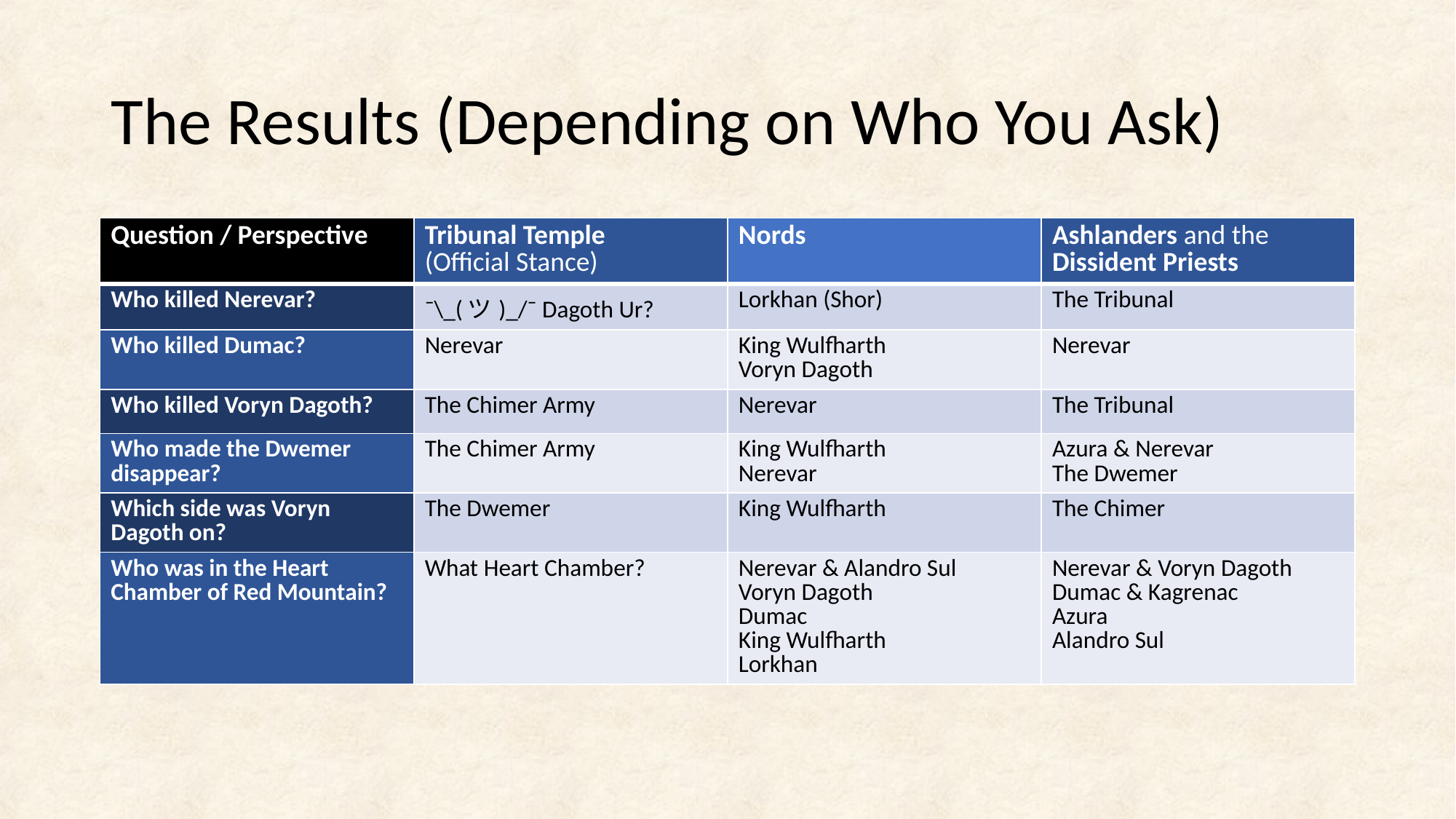

# The Results (Depending on Who You Ask)
| Question / Perspective | Tribunal Temple (Official Stance) | Nords | Ashlanders and the Dissident Priests |
| --- | --- | --- | --- |
| Who killed Nerevar? | ¯\\_(ツ)\_/¯ Dagoth Ur? | Lorkhan (Shor) | The Tribunal |
| Who killed Dumac? | Nerevar | King Wulfharth Voryn Dagoth | Nerevar |
| Who killed Voryn Dagoth? | The Chimer Army | Nerevar | The Tribunal |
| Who made the Dwemer disappear? | The Chimer Army | King Wulfharth Nerevar | Azura & Nerevar The Dwemer |
| Which side was Voryn Dagoth on? | The Dwemer | King Wulfharth | The Chimer |
| Who was in the Heart Chamber of Red Mountain? | What Heart Chamber? | Nerevar & Alandro Sul Voryn Dagoth Dumac King Wulfharth Lorkhan | Nerevar & Voryn Dagoth Dumac & Kagrenac Azura Alandro Sul |